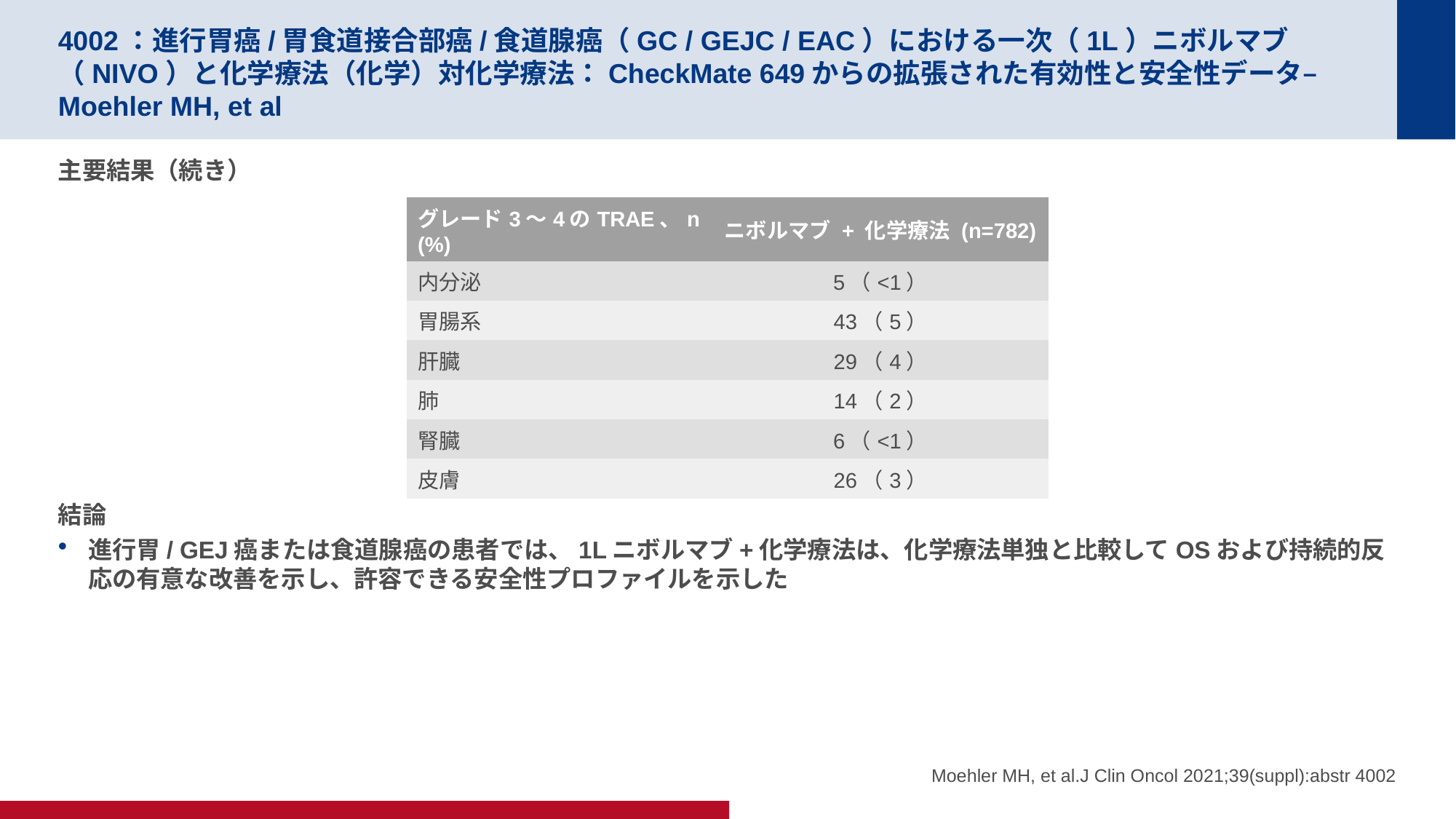

# 4002：進行胃癌/胃食道接合部癌/食道腺癌（GC / GEJC / EAC）における一次（1L）ニボルマブ（NIVO）と化学療法（化学）対化学療法：CheckMate 649からの拡張された有効性と安全性データ– Moehler MH, et al
主要結果（続き）
結論
進行胃/ GEJ癌または食道腺癌の患者では、1Lニボルマブ+化学療法は、化学療法単独と比較してOSおよび持続的反応の有意な改善を示し、許容できる安全性プロファイルを示した
| グレード3～4のTRAE、n (%) | ニボルマブ + 化学療法 (n=782) |
| --- | --- |
| 内分泌 | 5（<1） |
| 胃腸系 | 43（5） |
| 肝臓 | 29（4） |
| 肺 | 14（2） |
| 腎臓 | 6（<1） |
| 皮膚 | 26（3） |
Moehler MH, et al.J Clin Oncol 2021;39(suppl):abstr 4002